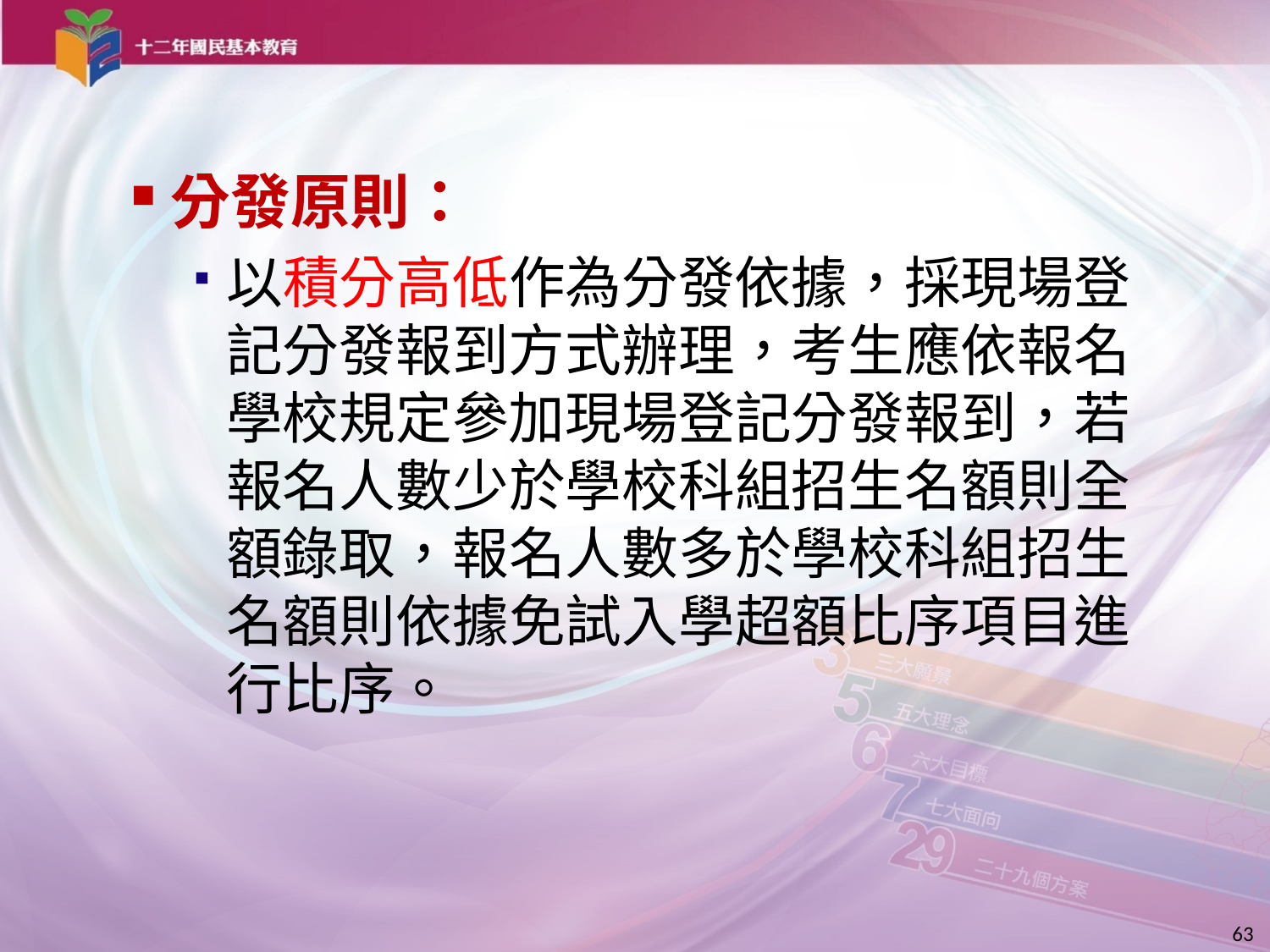

分發原則：
以積分高低作為分發依據，採現場登記分發報到方式辦理，考生應依報名學校規定參加現場登記分發報到，若報名人數少於學校科組招生名額則全額錄取，報名人數多於學校科組招生名額則依據免試入學超額比序項目進行比序。